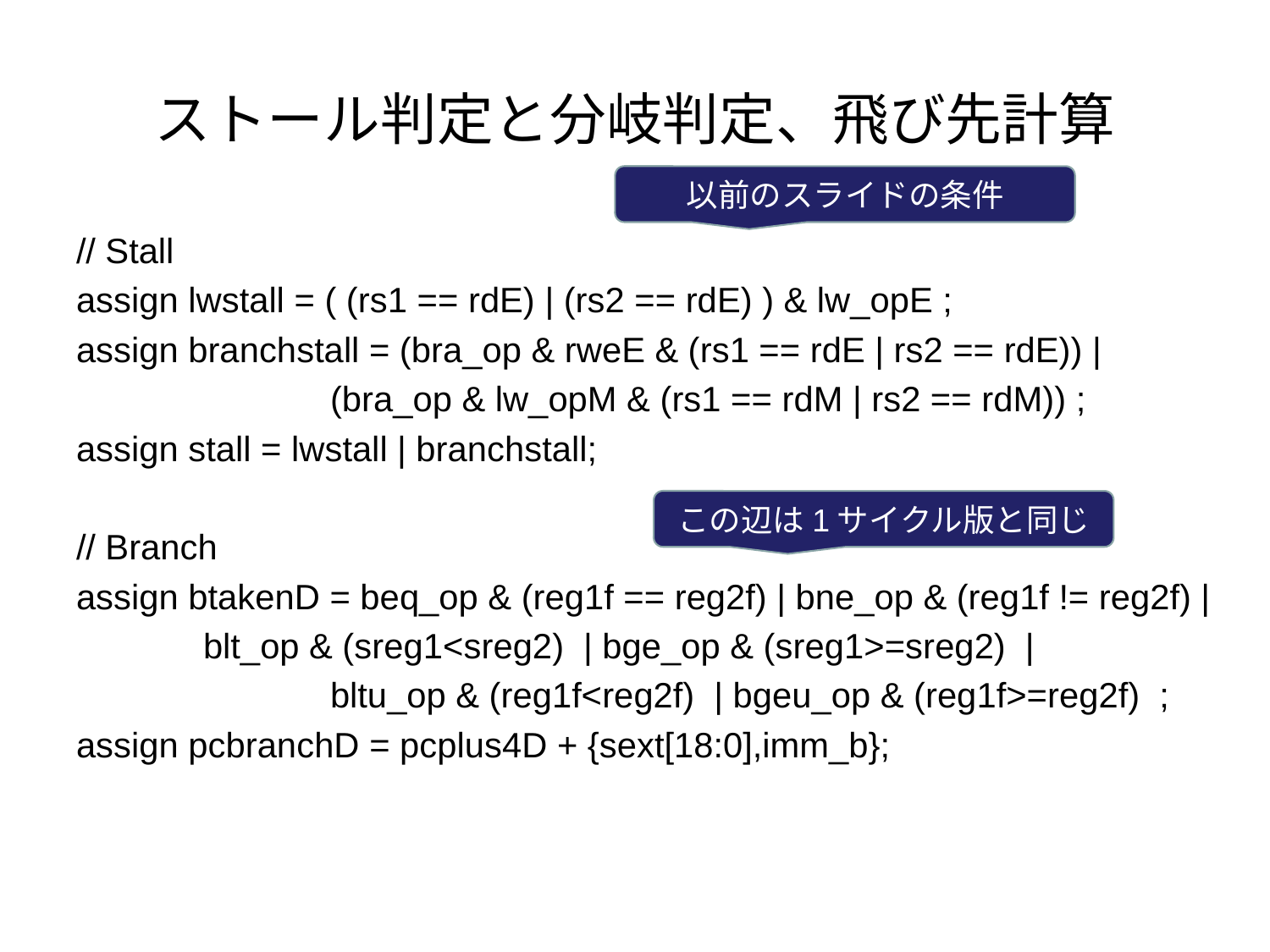

# ストール判定と分岐判定、飛び先計算
以前のスライドの条件
// Stall
assign lwstall = ( (rs1 == rdE) | (rs2 == rdE) ) & lw_opE ;
assign branchstall = (bra_op & rweE & (rs1 == rdE | rs2 == rdE)) |
		(bra_op & lw_opM & (rs1 == rdM | rs2 == rdM)) ;
assign stall = lwstall | branchstall;

// Branch
assign btakenD = beq_op & (reg1f == reg2f) | bne_op & (reg1f != reg2f) |
	blt_op & (sreg1<sreg2)  | bge_op & (sreg1>=sreg2)  |
		bltu_op & (reg1f<reg2f)  | bgeu_op & (reg1f>=reg2f)  ;
assign pcbranchD = pcplus4D + {sext[18:0],imm_b};

この辺は1サイクル版と同じ